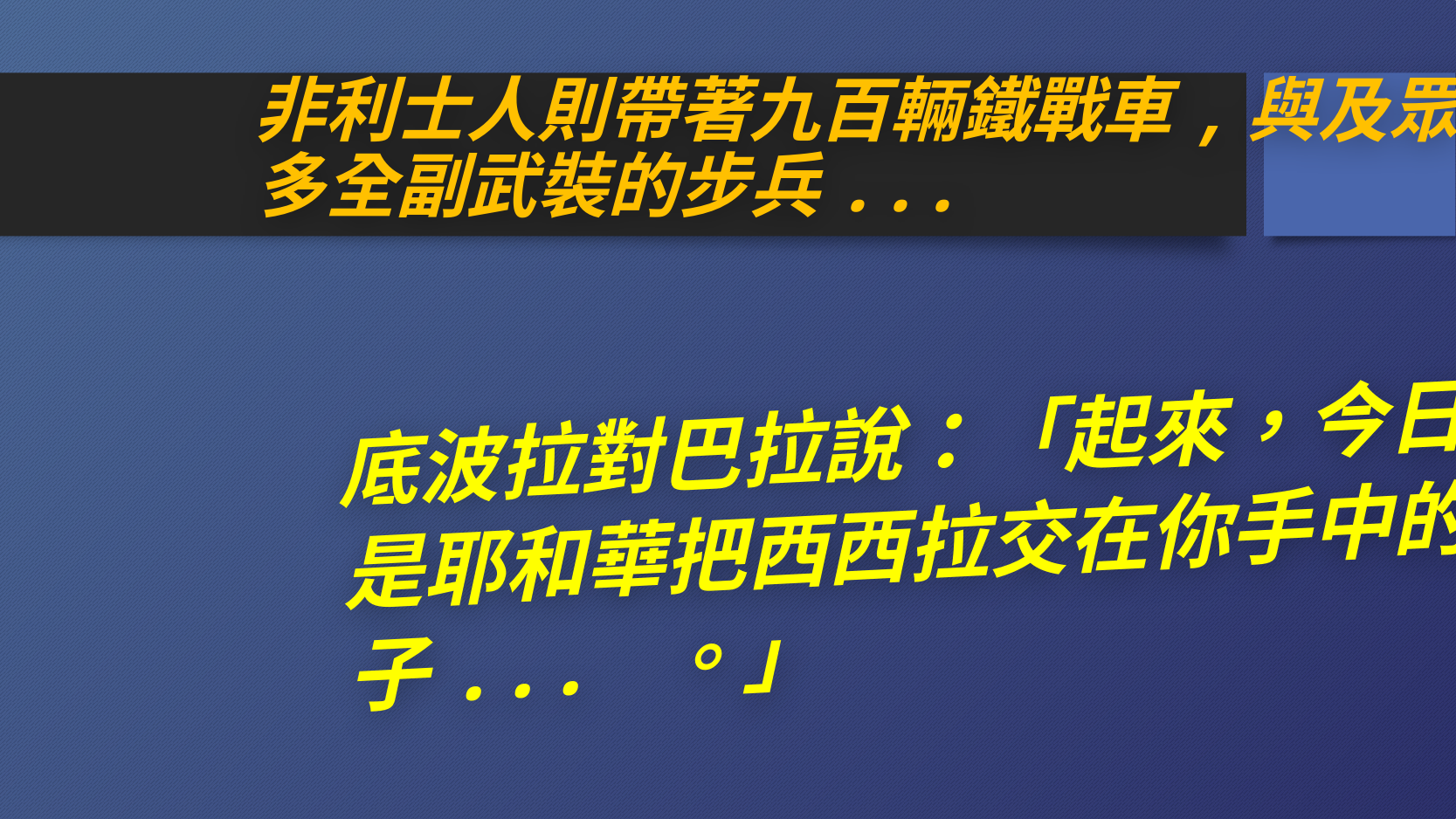

# 非利士人則帶著九百輛鐵戰車,與及眾 多全副武裝的步兵...
底波拉對巴拉說：「起來，今日就
是耶和華把西西拉交在你手中的日
子... 。」